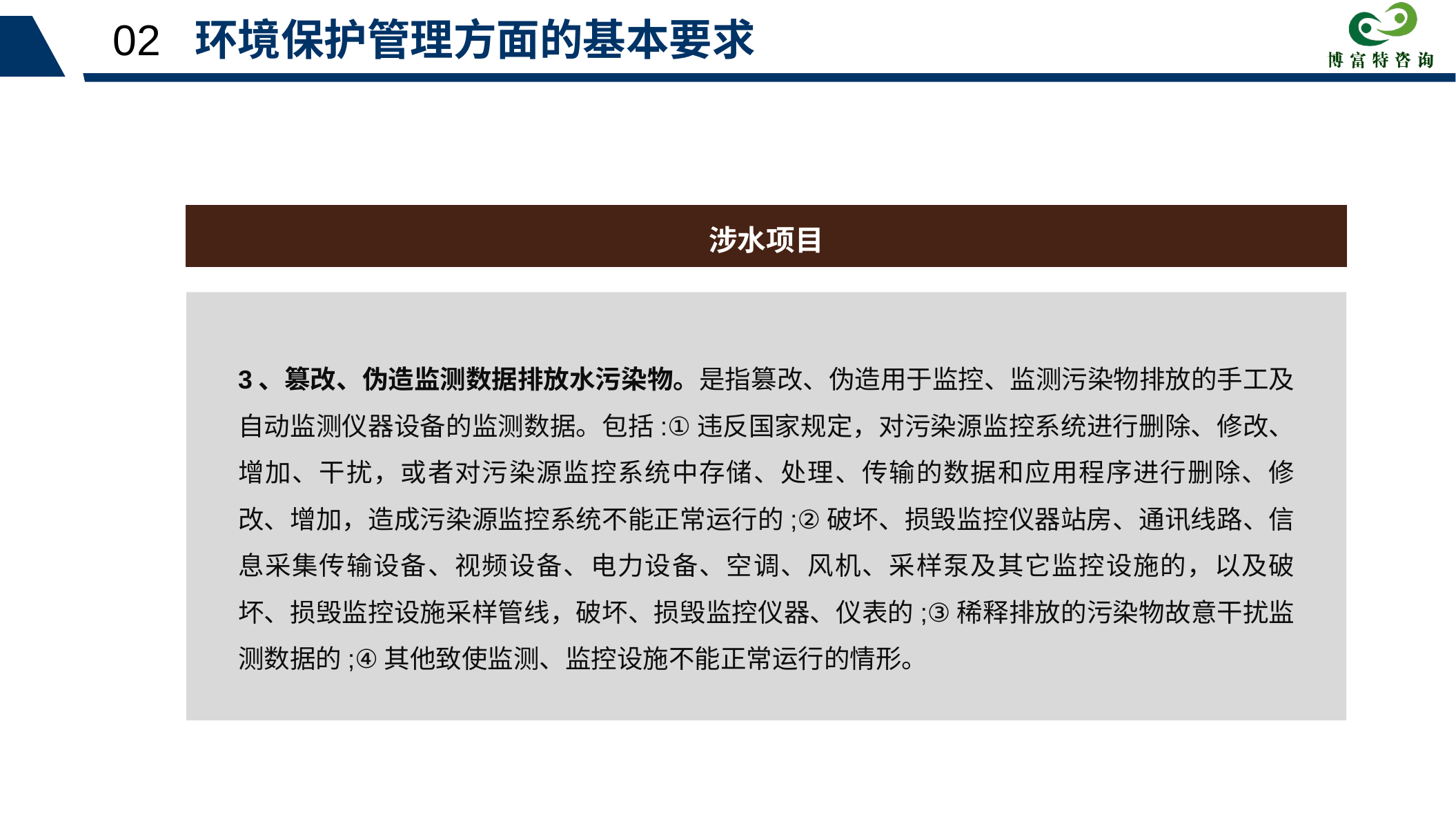

02  环境保护管理方面的基本要求

涉水项目

3、篡改、伪造监测数据排放水污染物。是指篡改、伪造用于监控、监测污染物排放的手工及自动监测仪器设备的监测数据。包括:①违反国家规定，对污染源监控系统进行删除、修改、增加、干扰，或者对污染源监控系统中存储、处理、传输的数据和应用程序进行删除、修改、增加，造成污染源监控系统不能正常运行的;②破坏、损毁监控仪器站房、通讯线路、信息采集传输设备、视频设备、电力设备、空调、风机、采样泵及其它监控设施的，以及破坏、损毁监控设施采样管线，破坏、损毁监控仪器、仪表的;③稀释排放的污染物故意干扰监测数据的;④其他致使监测、监控设施不能正常运行的情形。